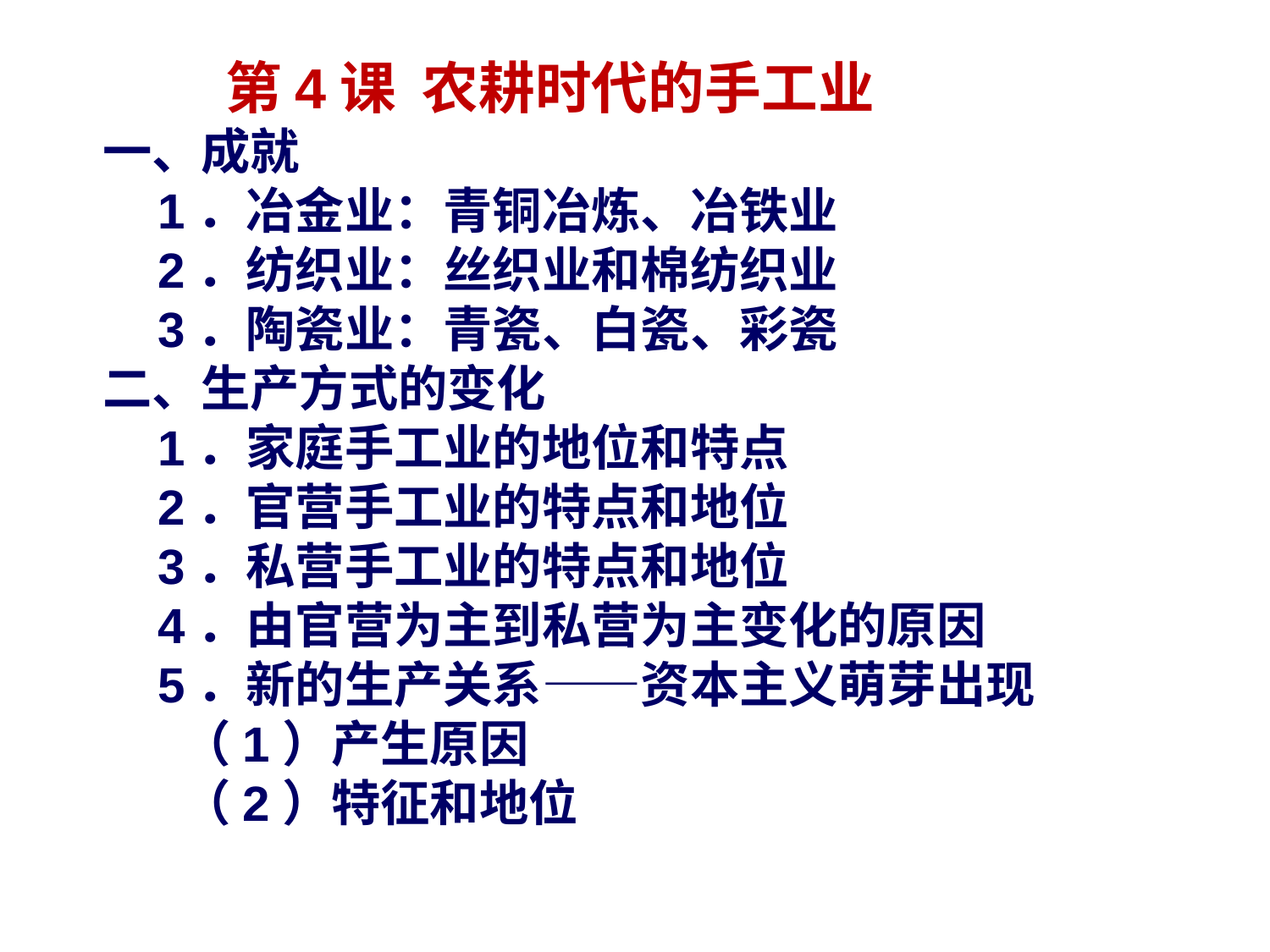

第4课  农耕时代的手工业
一、成就
    1．冶金业：青铜冶炼、冶铁业
    2．纺织业：丝织业和棉纺织业
    3．陶瓷业：青瓷、白瓷、彩瓷
二、生产方式的变化
    1．家庭手工业的地位和特点
    2．官营手工业的特点和地位
    3．私营手工业的特点和地位
    4．由官营为主到私营为主变化的原因
    5．新的生产关系——资本主义萌芽出现
      （1）产生原因
      （2）特征和地位